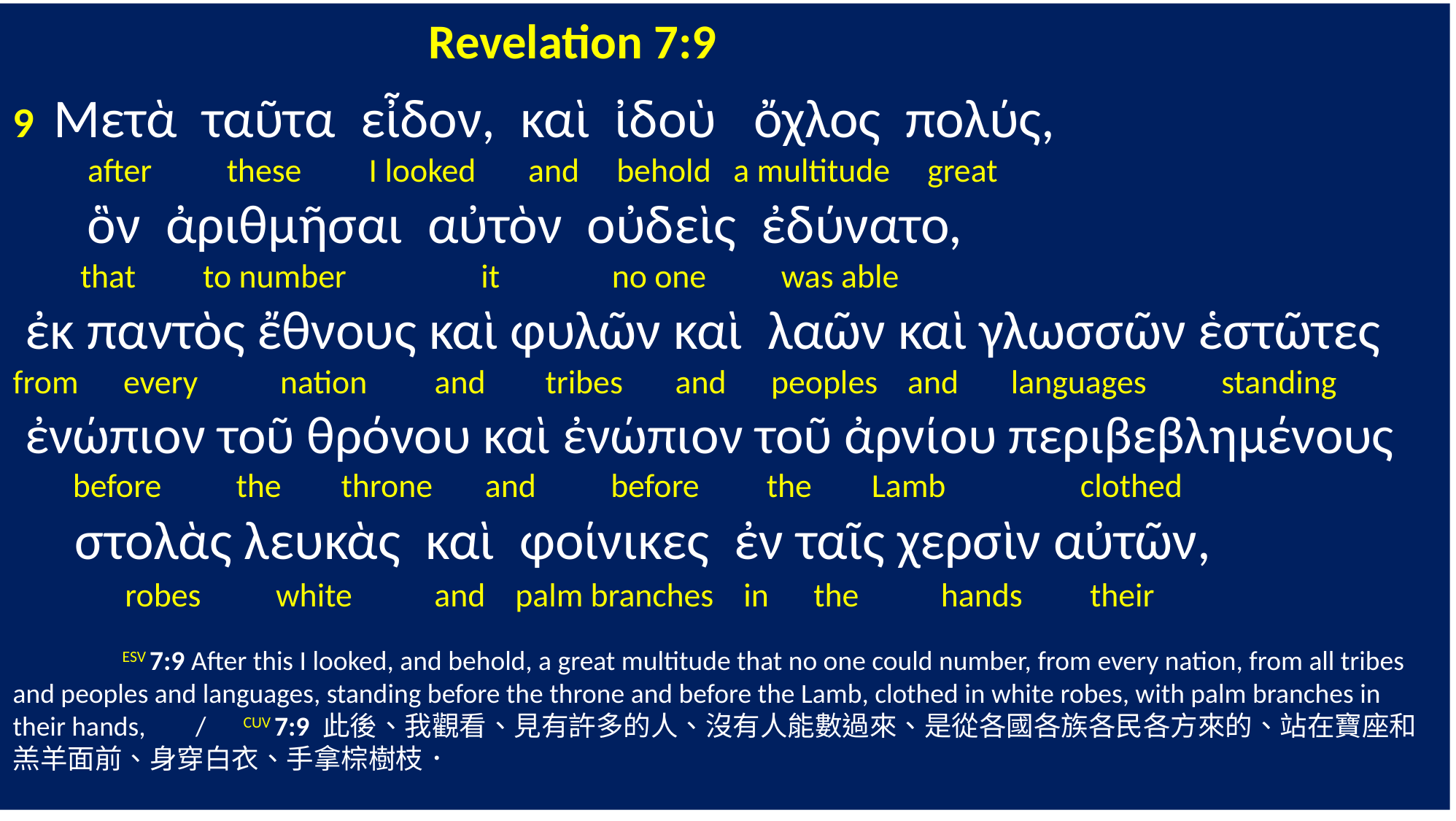

Revelation 7:9

9  Μετὰ  ταῦτα  εἶδον,  καὶ  ἰδοὺ   ὄχλος  πολύς,
          after          these         I looked       and     behold   a multitude     great
      ὃν  ἀριθμῆσαι  αὐτὸν  οὐδεὶς  ἐδύνατο,
         that         to number                  it               no one          was able
 ἐκ παντὸς ἔθνους καὶ φυλῶν καὶ  λαῶν καὶ γλωσσῶν ἑστῶτες
from      every           nation         and        tribes       and      peoples    and       languages          standing
 ἐνώπιον τοῦ θρόνου καὶ ἐνώπιον τοῦ ἀρνίου περιβεβλημένους
        before          the        throne       and          before         the        Lamb                  clothed
     στολὰς λευκὰς  καὶ  φοίνικες  ἐν ταῖς χερσὶν αὐτῶν,
               robes          white           and    palm branches    in      the           hands         their

	ESV 7:9 After this I looked, and behold, a great multitude that no one could number, from every nation, from all tribes and peoples and languages, standing before the throne and before the Lamb, clothed in white robes, with palm branches in their hands,        /      CUV 7:9 此後、我觀看、見有許多的人、沒有人能數過來、是從各國各族各民各方來的、站在寶座和羔羊面前、身穿白衣、手拿棕樹枝．